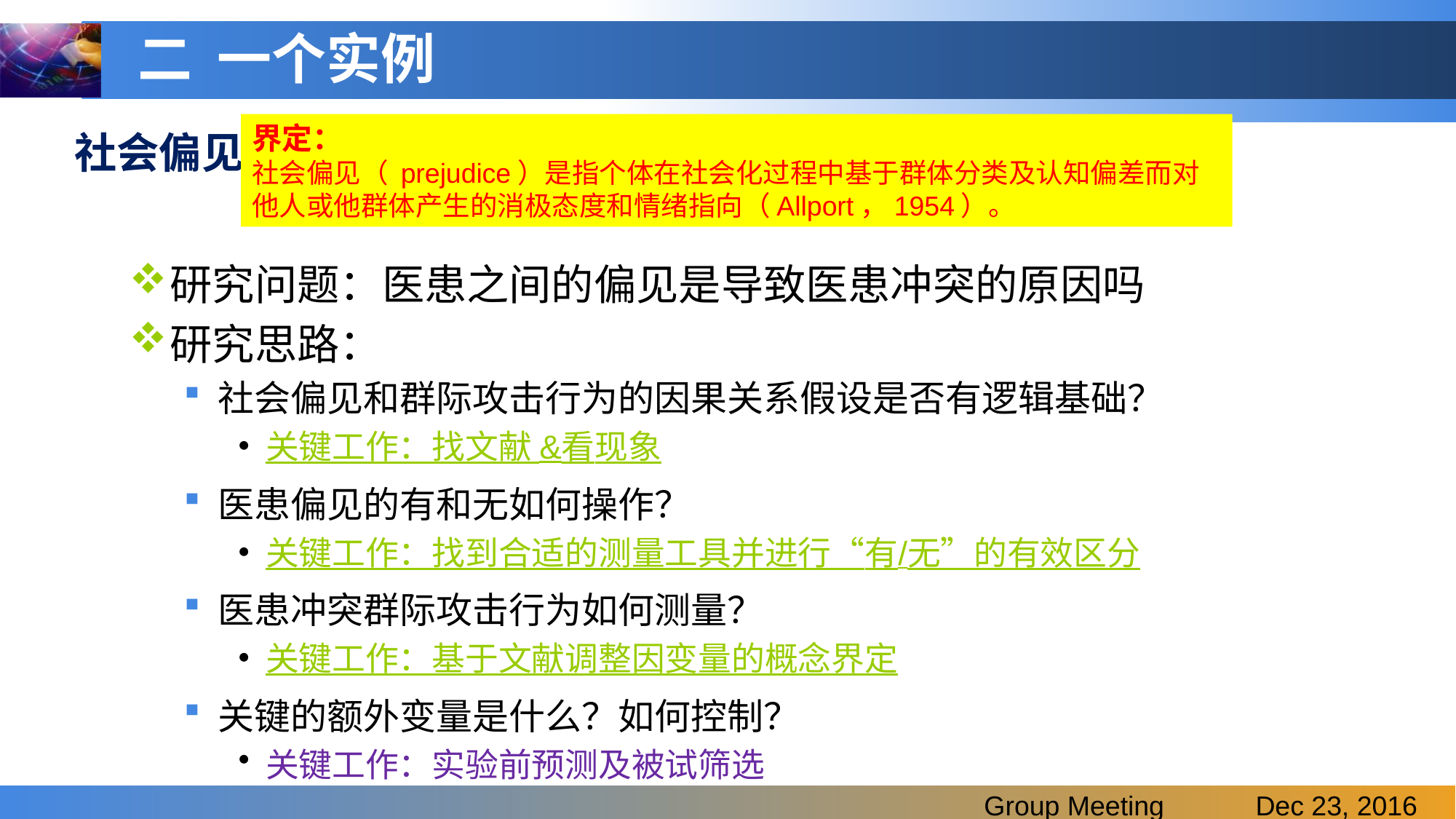

二  一个实例
界定：
社会偏见（ prejudice）是指个体在社会化过程中基于群体分类及认知偏差而对他人或他群体产生的消极态度和情绪指向（Allport，1954）。
# 社会偏见与攻击行为的因果关系验证 ——以医患冲突为例
研究问题：医患之间的偏见是导致医患冲突的原因吗
研究思路：
社会偏见和群际攻击行为的因果关系假设是否有逻辑基础？
关键工作：找文献 &看现象
医患偏见的有和无如何操作？
关键工作：找到合适的测量工具并进行“有/无”的有效区分
医患冲突群际攻击行为如何测量？
关键工作：基于文献调整因变量的概念界定
关键的额外变量是什么？如何控制？
关键工作：实验前预测及被试筛选